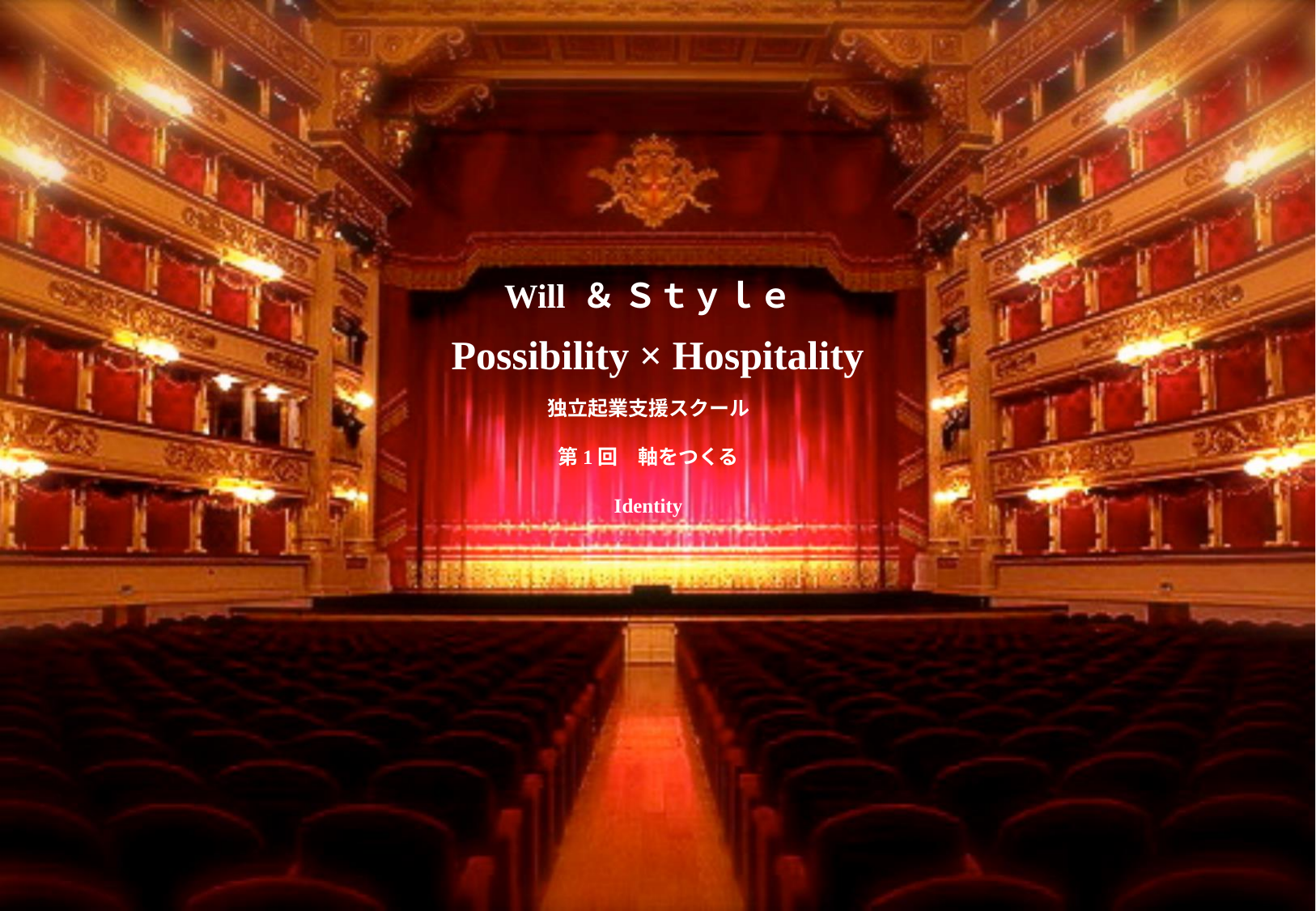

# Will ＆ Ｓｔｙｌｅ Possibility × Hospitality 独立起業支援スクール 第1回　軸をつくる Identity